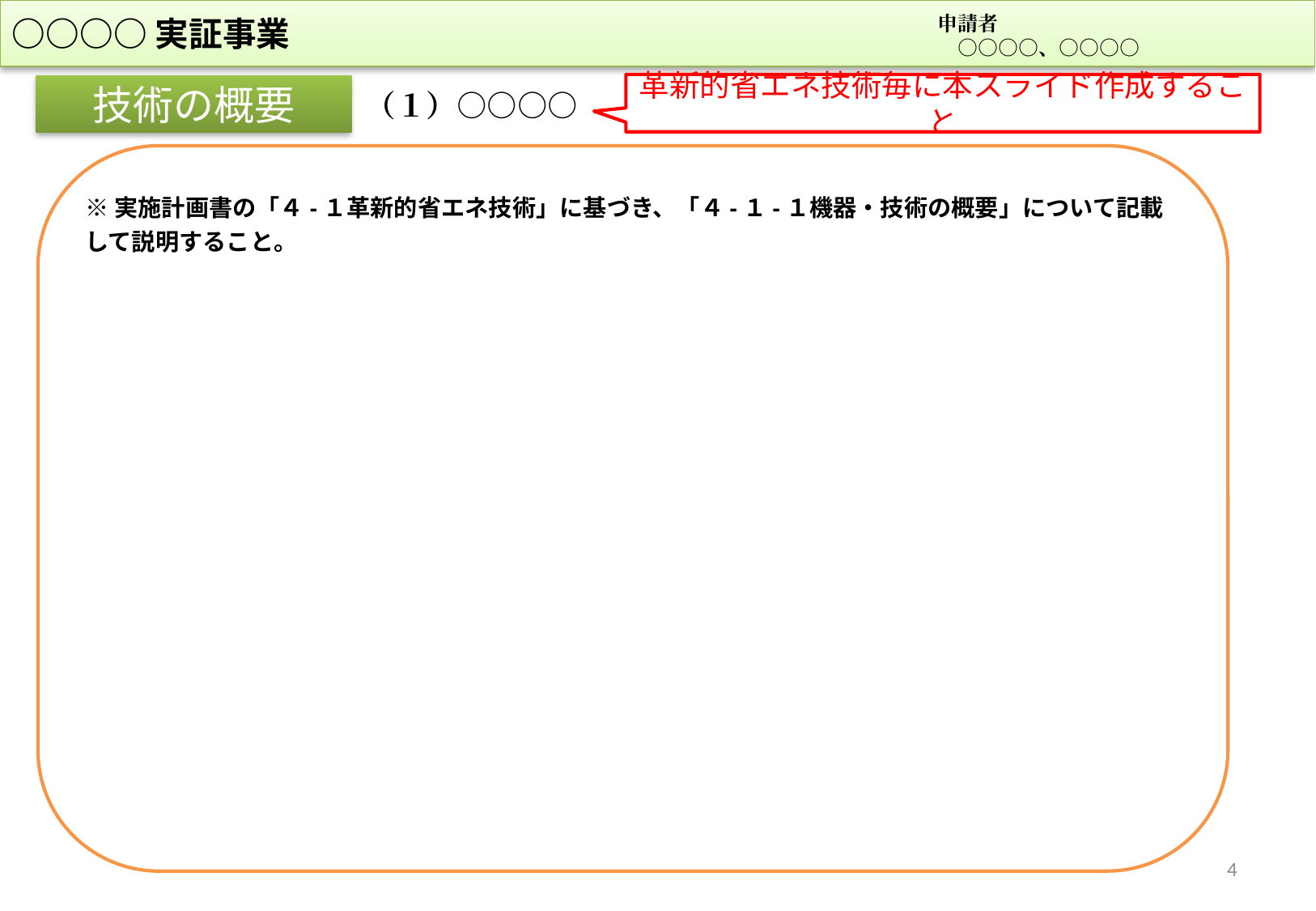

○○○○実証事業
申請者
　○○○○、○○○○
革新的省エネ技術毎に本スライド作成すること
技術の概要
（１）○○○○
※実施計画書の「４-１革新的省エネ技術」に基づき、「４-１-１機器・技術の概要」について記載して説明すること。
4